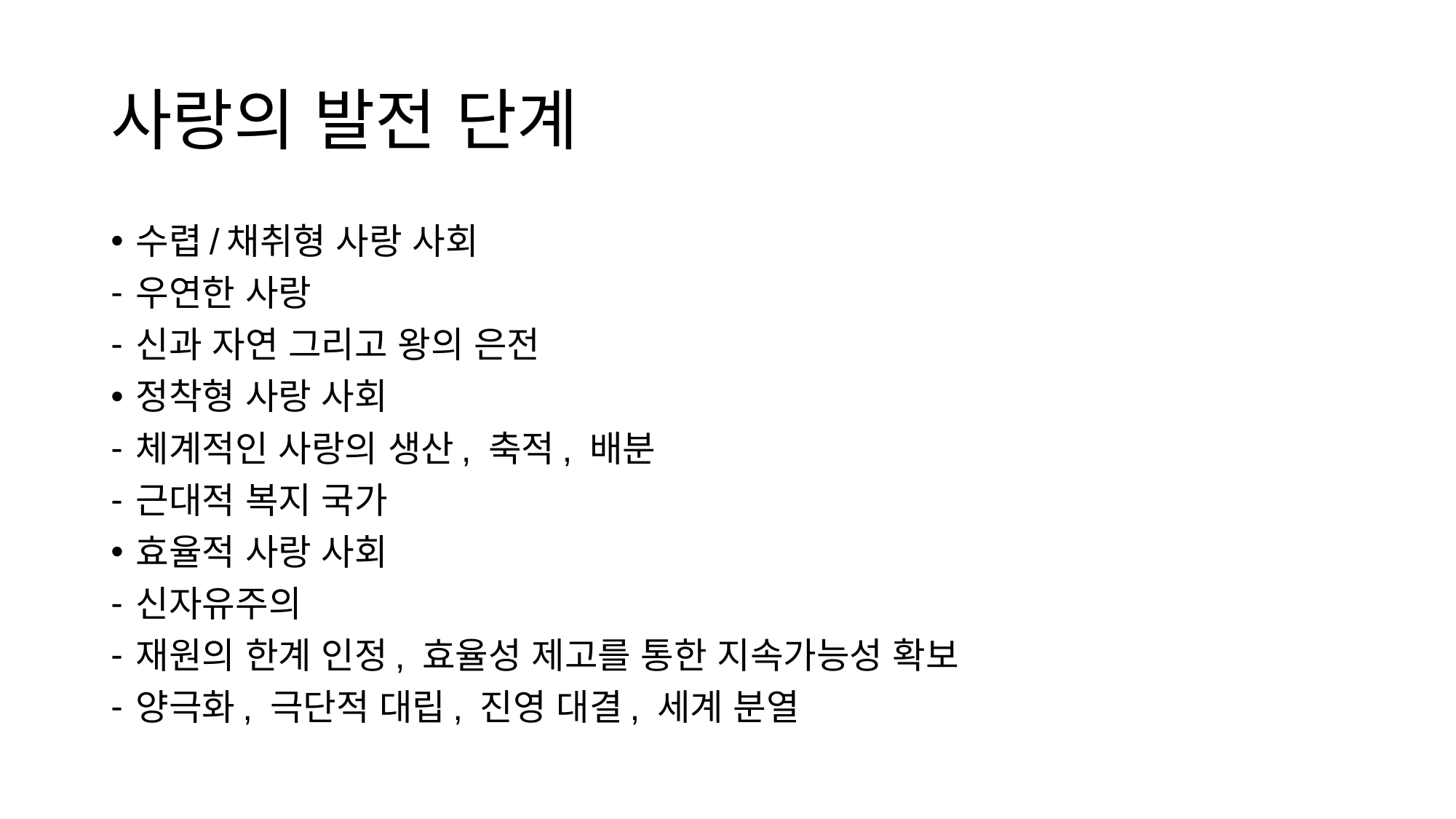

# 사랑의 발전 단계
수렵/채취형 사랑 사회
우연한 사랑
신과 자연 그리고 왕의 은전
정착형 사랑 사회
체계적인 사랑의 생산, 축적, 배분
근대적 복지 국가
효율적 사랑 사회
신자유주의
재원의 한계 인정, 효율성 제고를 통한 지속가능성 확보
양극화, 극단적 대립, 진영 대결, 세계 분열